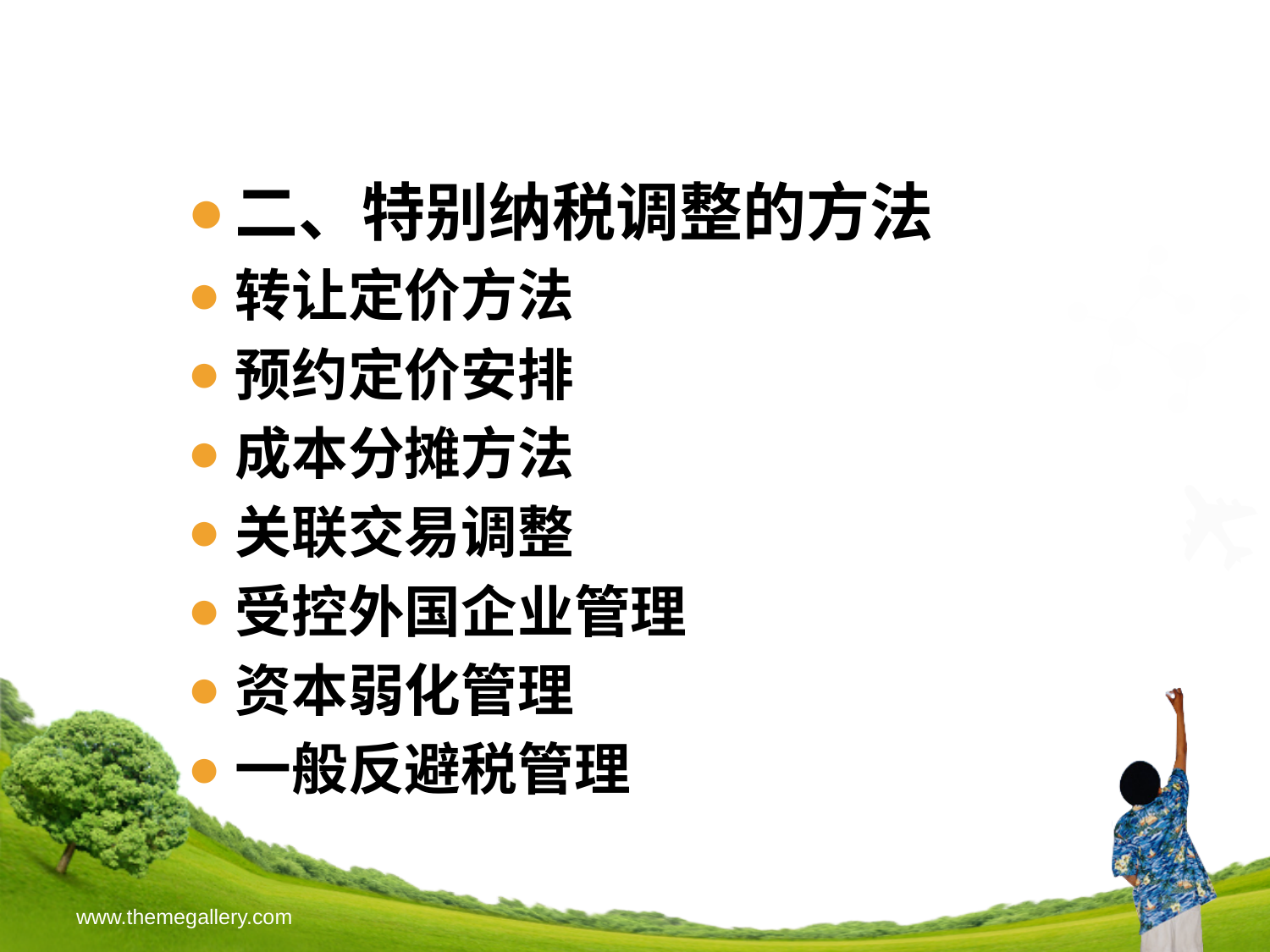

二、特别纳税调整的方法
转让定价方法
预约定价安排
成本分摊方法
关联交易调整
受控外国企业管理
资本弱化管理
一般反避税管理
www.themegallery.com